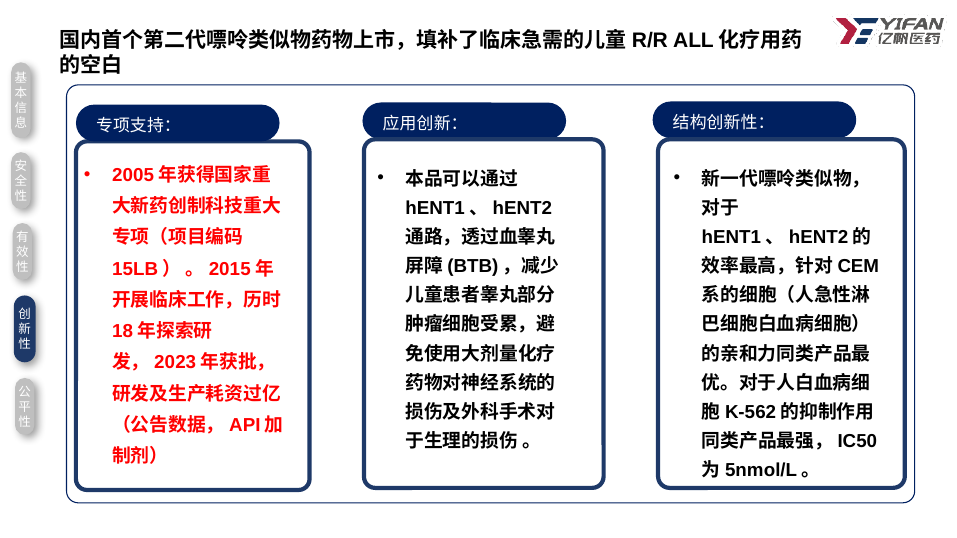

国内首个第二代嘌呤类似物药物上市，填补了临床急需的儿童R/R ALL化疗用药的空白
基本信息

结构创新性：
应用创新：
专项支持：

2005年获得国家重大新药创制科技重大专项（项目编码15LB） 。2015年开展临床工作，历时18年探索研发，2023年获批，研发及生产耗资过亿（公告数据，API加制剂）
本品可以通过hENT1、hENT2通路，透过血睾丸屏障(BTB)，减少儿童患者睾丸部分肿瘤细胞受累，避免使用大剂量化疗药物对神经系统的损伤及外科手术对于生理的损伤 。
新一代嘌呤类似物，对于hENT1、hENT2的效率最高，针对CEM系的细胞（人急性淋巴细胞白血病细胞）的亲和力同类产品最优。对于人白血病细胞K-562的抑制作用同类产品最强，IC50为5nmol/L。
安全性
有效性
创新性
公平性